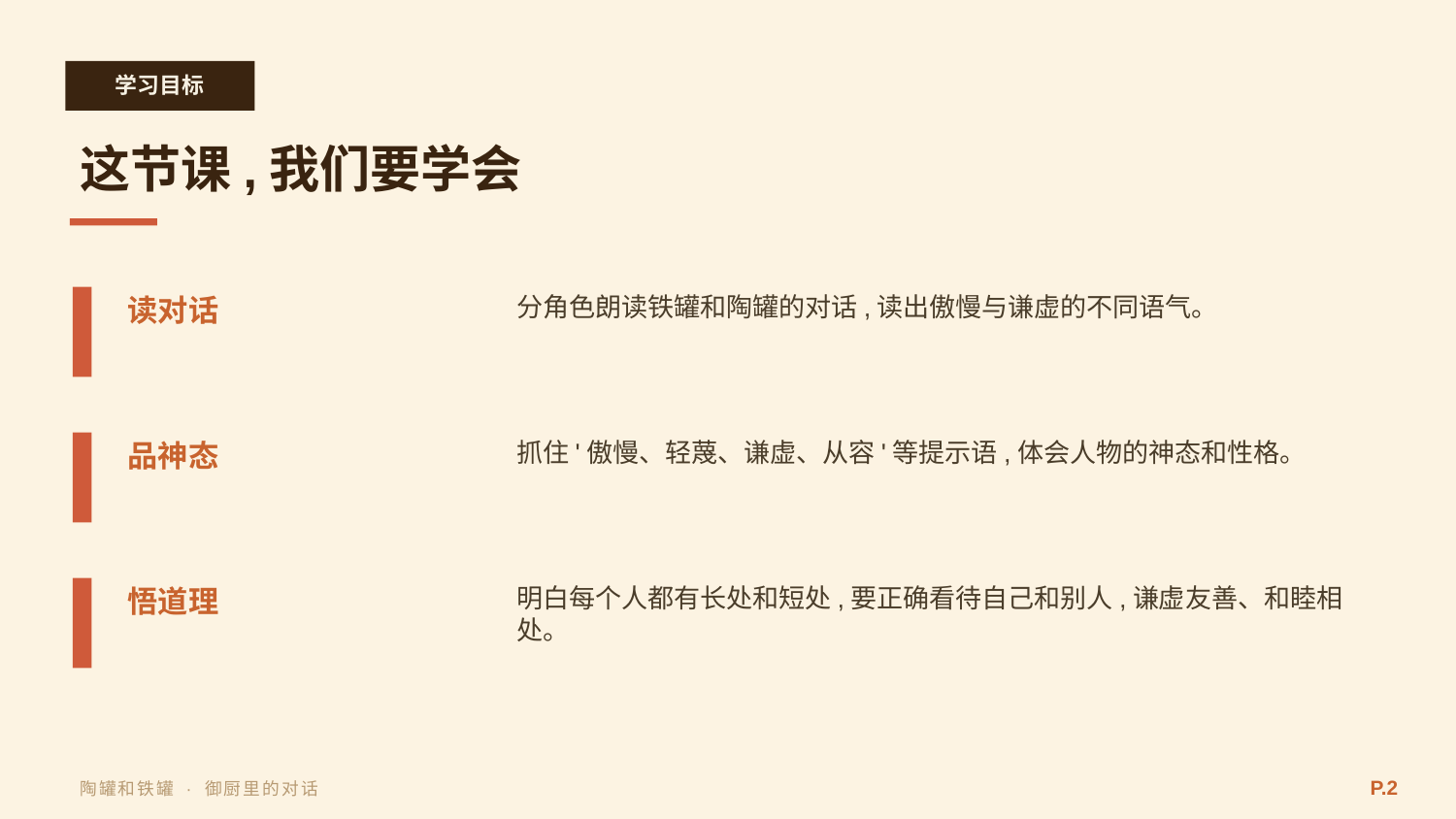

学习目标

这节课,我们要学会

读对话
分角色朗读铁罐和陶罐的对话,读出傲慢与谦虚的不同语气。

品神态
抓住'傲慢、轻蔑、谦虚、从容'等提示语,体会人物的神态和性格。

悟道理
明白每个人都有长处和短处,要正确看待自己和别人,谦虚友善、和睦相处。

P.2
陶罐和铁罐 · 御厨里的对话